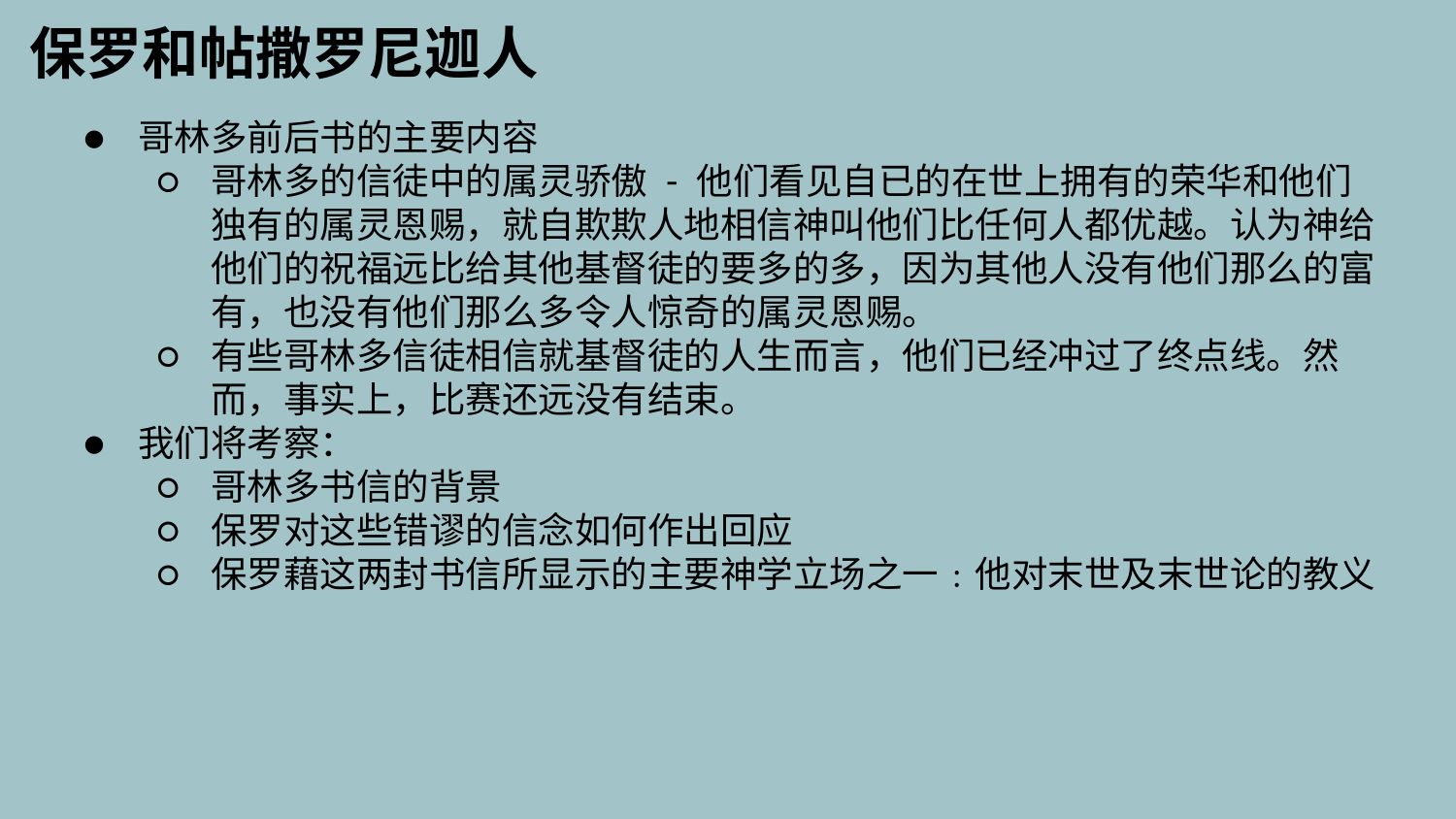

保罗和帖撒罗尼迦人
哥林多前后书的主要内容
哥林多的信徒中的属灵骄傲 - 他们看见自已的在世上拥有的荣华和他们独有的属灵恩赐，就自欺欺人地相信神叫他们比任何人都优越。认为神给他们的祝福远比给其他基督徒的要多的多，因为其他人没有他们那么的富有，也没有他们那么多令人惊奇的属灵恩赐。
有些哥林多信徒相信就基督徒的人生而言，他们已经冲过了终点线。然而，事实上，比赛还远没有结束。
我们将考察：
哥林多书信的背景
保罗对这些错谬的信念如何作出回应
保罗藉这两封书信所显示的主要神学立场之一﹕他对末世及末世论的教义​​